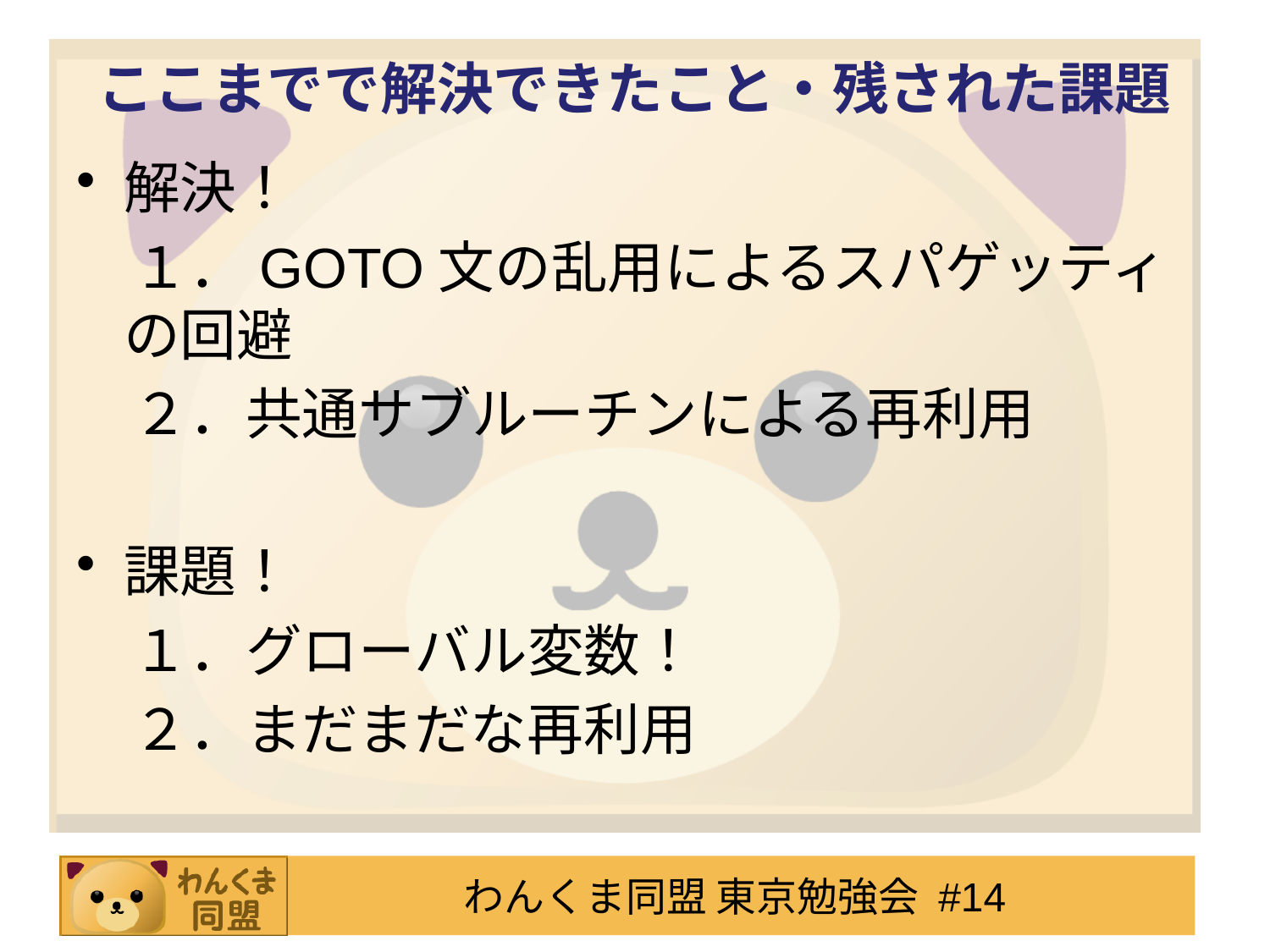

# ここまでで解決できたこと・残された課題
解決！
　１．GOTO文の乱用によるスパゲッティの回避
　２．共通サブルーチンによる再利用

課題！
　１．グローバル変数！
　２．まだまだな再利用